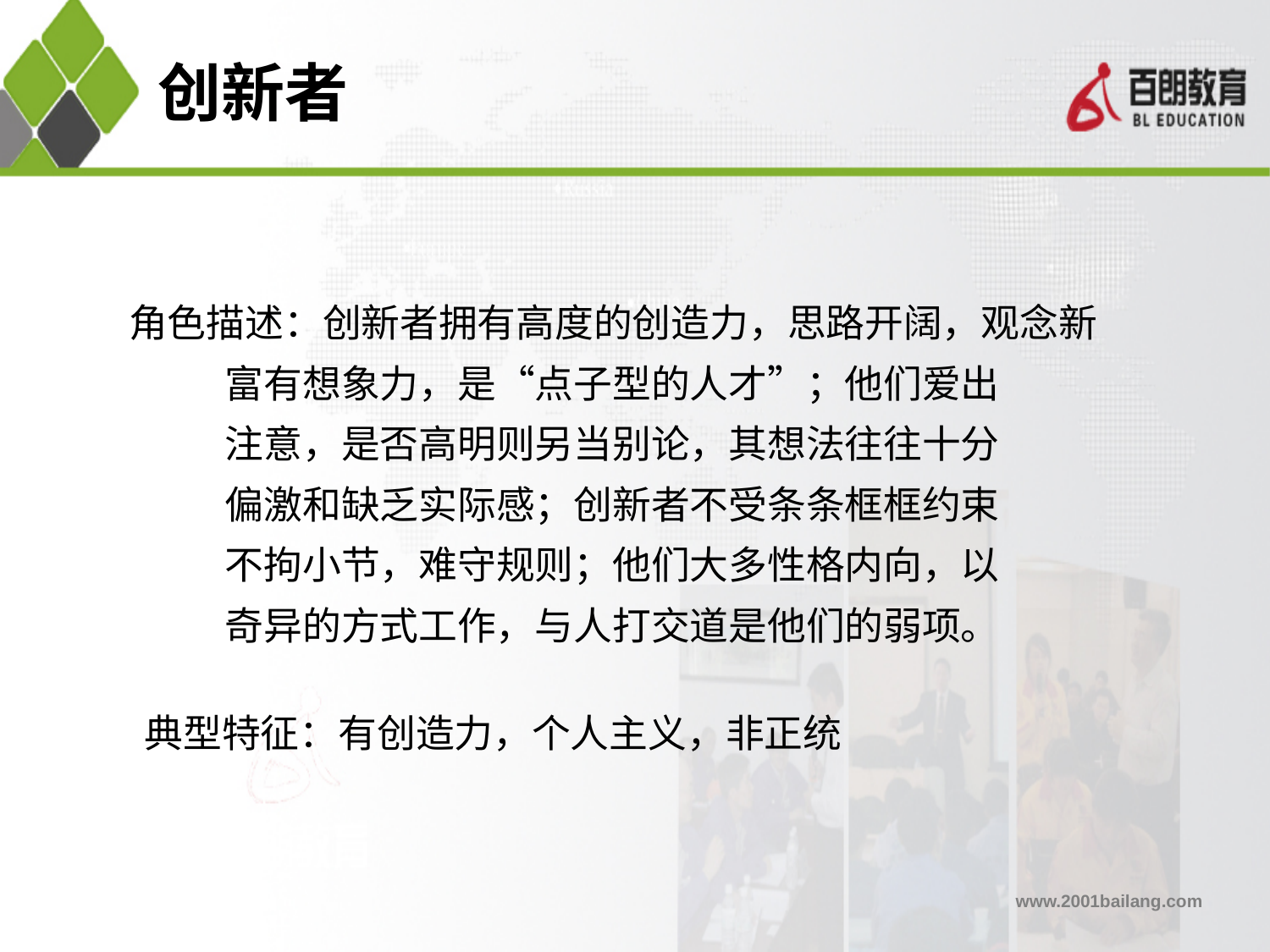

# 创新者
角色描述：创新者拥有高度的创造力，思路开阔，观念新
          富有想象力，是“点子型的人才”；他们爱出
          注意，是否高明则另当别论，其想法往往十分
          偏激和缺乏实际感；创新者不受条条框框约束
          不拘小节，难守规则；他们大多性格内向，以
          奇异的方式工作，与人打交道是他们的弱项。
 典型特征：有创造力，个人主义，非正统